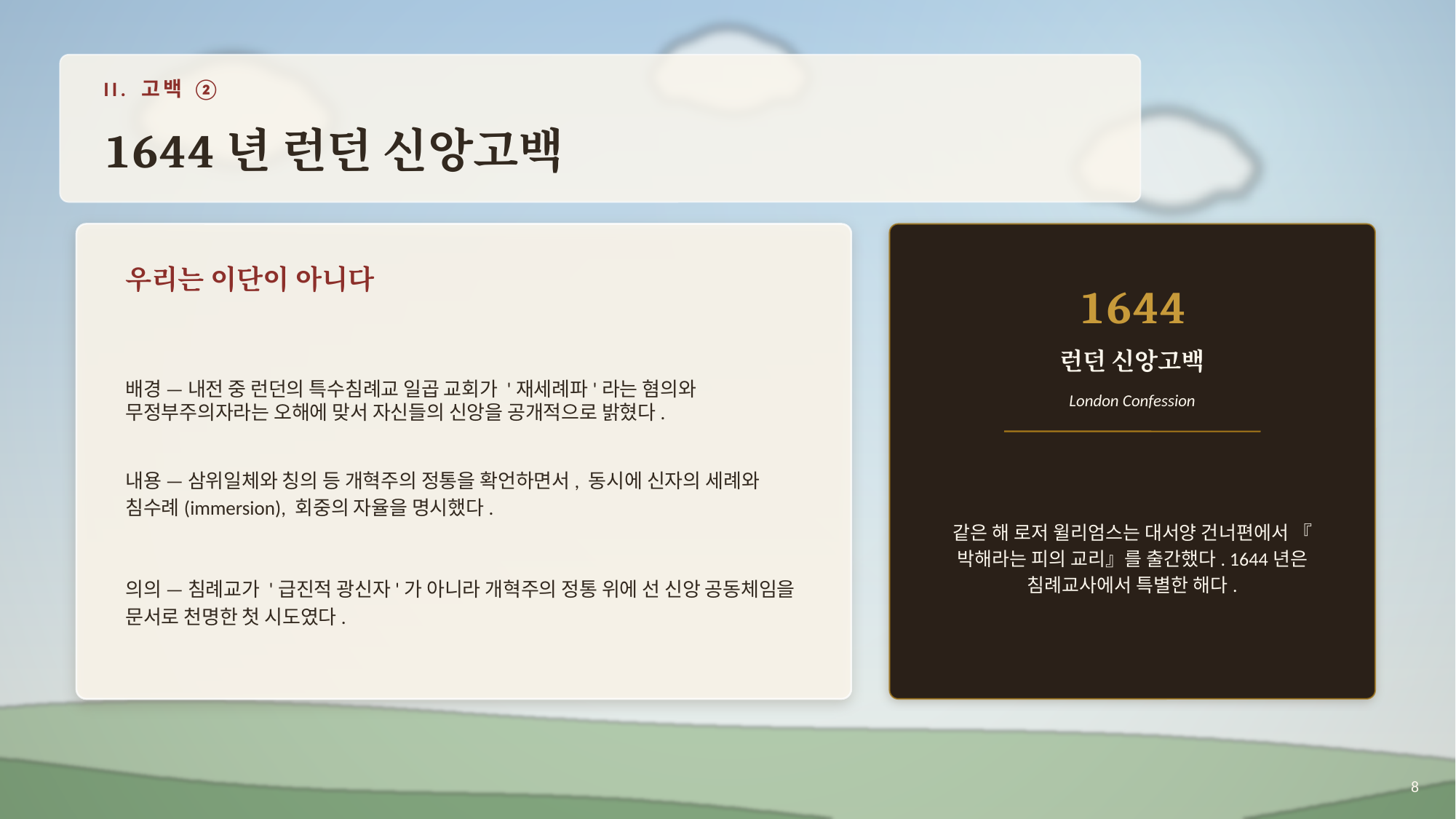

II. 고백 ②
1644년 런던 신앙고백

우리는 이단이 아니다
1644
배경 — 내전 중 런던의 특수침례교 일곱 교회가 '재세례파'라는 혐의와 무정부주의자라는 오해에 맞서 자신들의 신앙을 공개적으로 밝혔다.

내용 — 삼위일체와 칭의 등 개혁주의 정통을 확언하면서, 동시에 신자의 세례와 침수례(immersion), 회중의 자율을 명시했다.

의의 — 침례교가 '급진적 광신자'가 아니라 개혁주의 정통 위에 선 신앙 공동체임을 문서로 천명한 첫 시도였다.
런던 신앙고백
London Confession

같은 해 로저 윌리엄스는 대서양 건너편에서 『박해라는 피의 교리』를 출간했다. 1644년은 침례교사에서 특별한 해다.
8